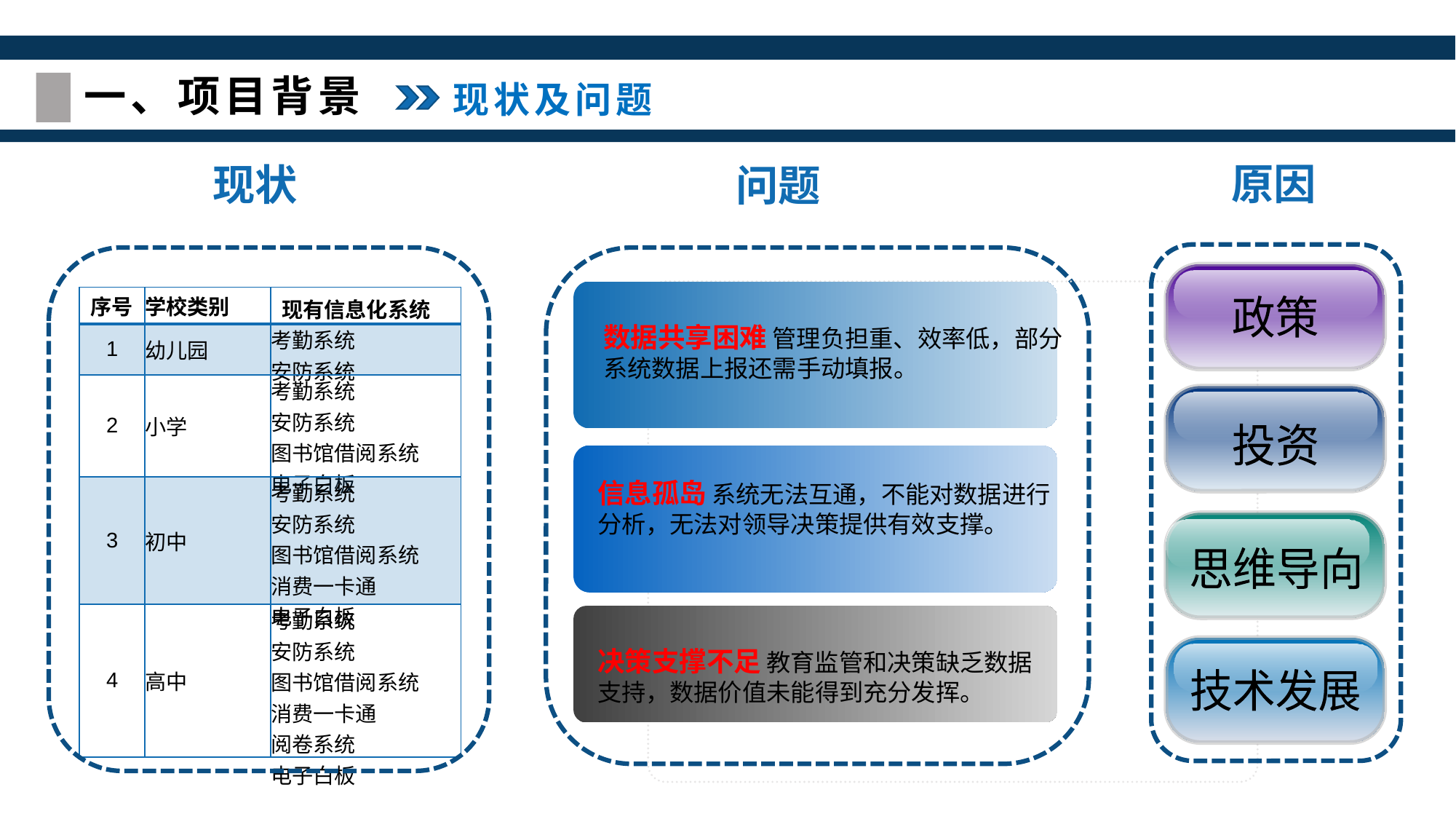

一、项目背景
现状及问题

原因
现状
问题

| 序号 | 学校类别 | 现有信息化系统 |
| --- | --- | --- |
| 1 | 幼儿园 | 考勤系统 安防系统 |
| 2 | 小学 | 考勤系统 安防系统 图书馆借阅系统 电子白板 |
| 3 | 初中 | 考勤系统 安防系统 图书馆借阅系统 消费一卡通 电子白板 |
| 4 | 高中 | 考勤系统 安防系统 图书馆借阅系统 消费一卡通 阅卷系统 电子白板 |
政策
数据共享困难 管理负担重、效率低，部分系统数据上报还需手动填报。

投资

信息孤岛 系统无法互通，不能对数据进行分析，无法对领导决策提供有效支撑。

思维导向

决策支撑不足 教育监管和决策缺乏数据支持，数据价值未能得到充分发挥。

技术发展
延时符